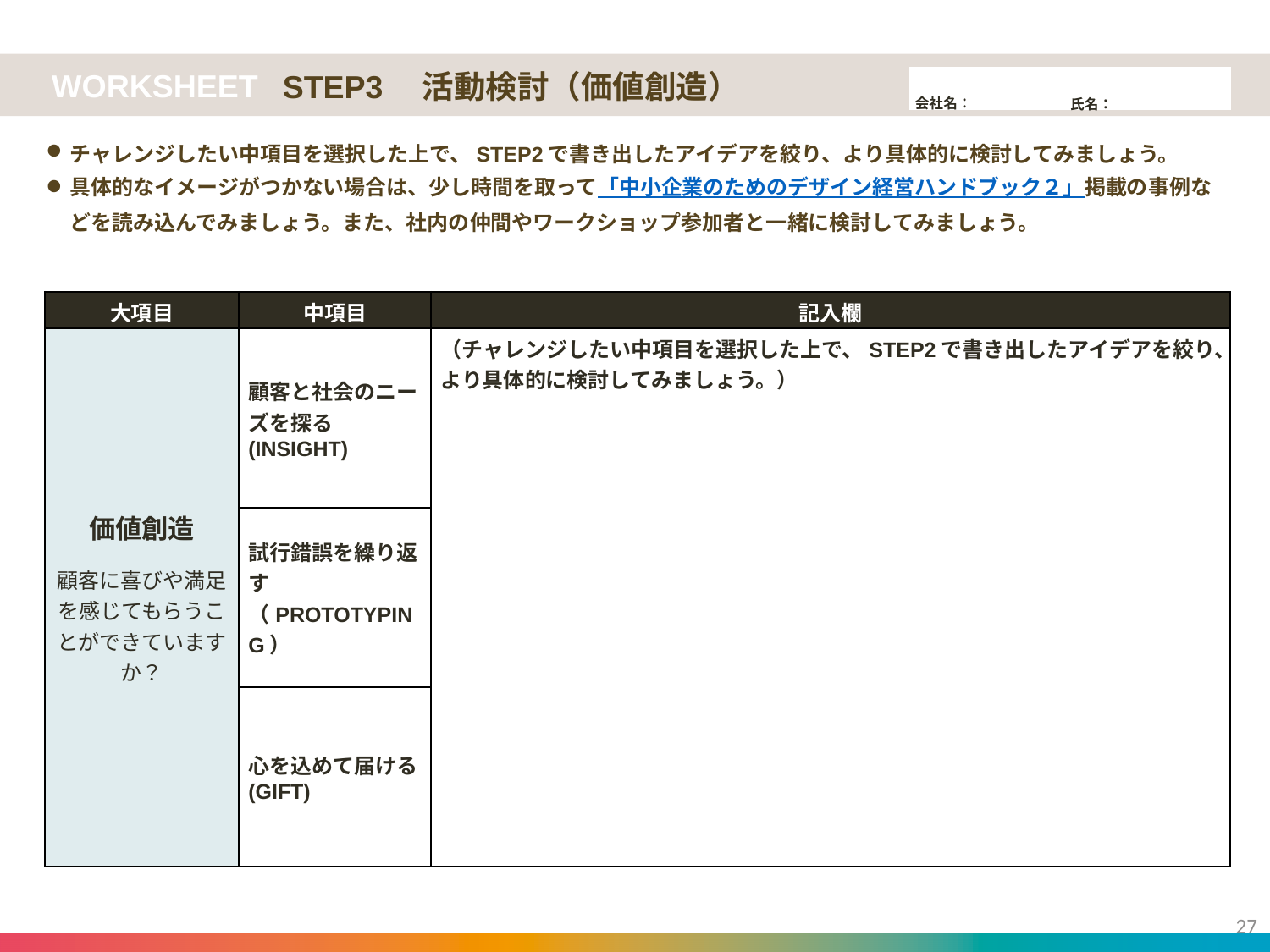

STEP3　活動検討（価値創造）
チャレンジしたい中項目を選択した上で、STEP2で書き出したアイデアを絞り、より具体的に検討してみましょう。
具体的なイメージがつかない場合は、少し時間を取って「中小企業のためのデザイン経営ハンドブック２」掲載の事例などを読み込んでみましょう。また、社内の仲間やワークショップ参加者と一緒に検討してみましょう。
| 大項目 | 中項目 | 記入欄 |
| --- | --- | --- |
| 価値創造 顧客に喜びや満足を感じてもらうことができていますか？ | 顧客と社会のニーズを探る (INSIGHT) | （チャレンジしたい中項目を選択した上で、STEP2で書き出したアイデアを絞り、より具体的に検討してみましょう。） |
|  | 試行錯誤を繰り返す （PROTOTYPING） |  |
|  | 心を込めて届ける (GIFT) |  |